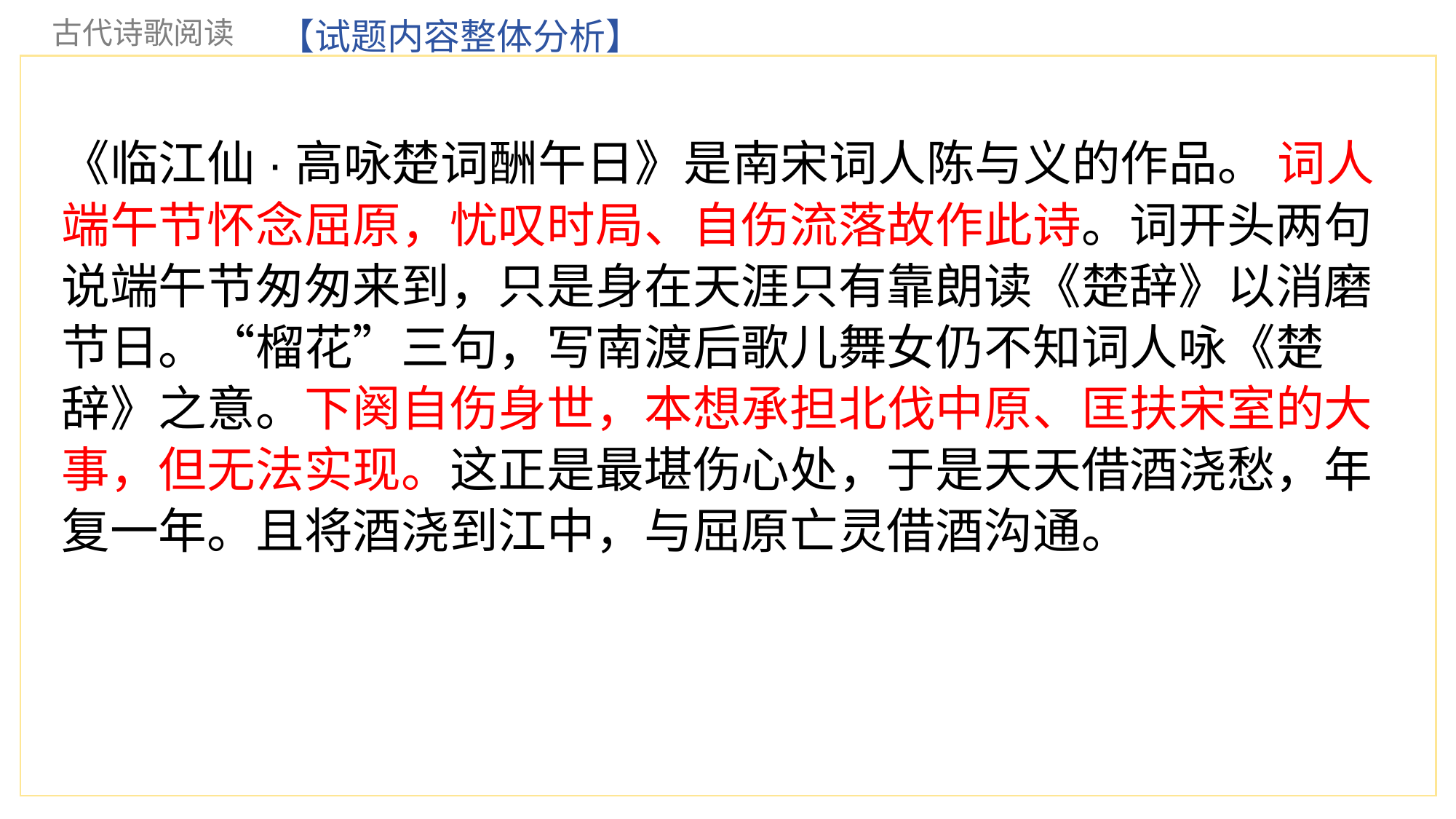

古代诗歌阅读
【试题内容整体分析】

《临江仙·高咏楚词酬午日》是南宋词人陈与义的作品。 词人端午节怀念屈原，忧叹时局、自伤流落故作此诗。词开头两句说端午节匆匆来到，只是身在天涯只有靠朗读《楚辞》以消磨节日。“榴花”三句，写南渡后歌儿舞女仍不知词人咏《楚辞》之意。下阕自伤身世，本想承担北伐中原、匡扶宋室的大事，但无法实现。这正是最堪伤心处，于是天天借酒浇愁，年复一年。且将酒浇到江中，与屈原亡灵借酒沟通。